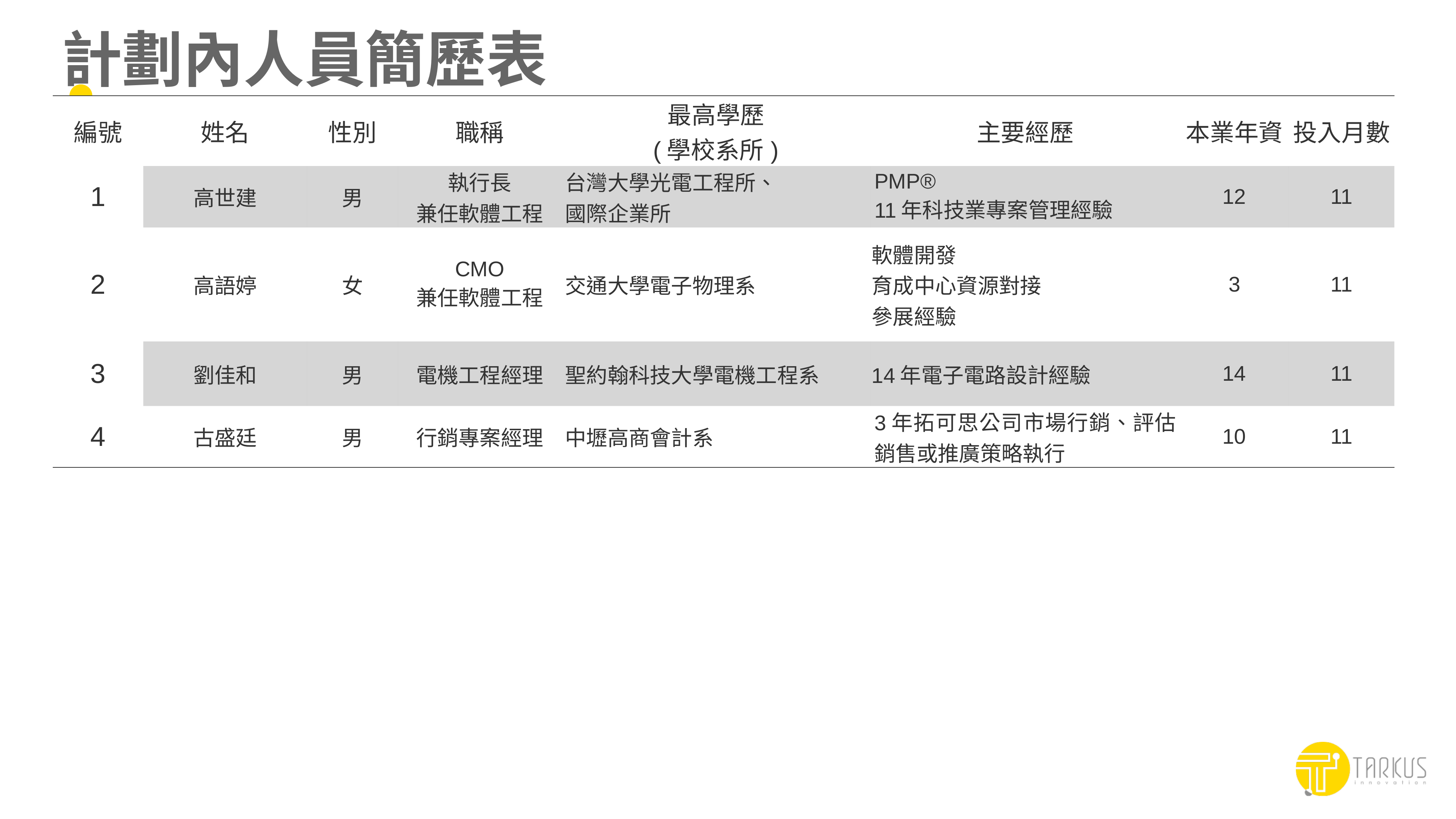

# 計劃內人員簡歷表
| 編號 | 姓名 | 性別 | 職稱 | 最高學歷 (學校系所) | 主要經歷 | 本業年資 | 投入月數 |
| --- | --- | --- | --- | --- | --- | --- | --- |
| 1 | 高世建 | 男 | 執行長 兼任軟體工程 | 台灣大學光電工程所、 國際企業所 | PMP® 11年科技業專案管理經驗 | 12 | 11 |
| 2 | 高語婷 | 女 | CMO 兼任軟體工程 | 交通大學電子物理系 | 軟體開發 育成中心資源對接 參展經驗 | 3 | 11 |
| 3 | 劉佳和 | 男 | 電機工程經理 | 聖約翰科技大學電機工程系 | 14年電子電路設計經驗 | 14 | 11 |
| 4 | 古盛廷 | 男 | 行銷專案經理 | 中壢高商會計系 | 3年拓可思公司市場行銷、評估銷售或推廣策略執行 | 10 | 11 |